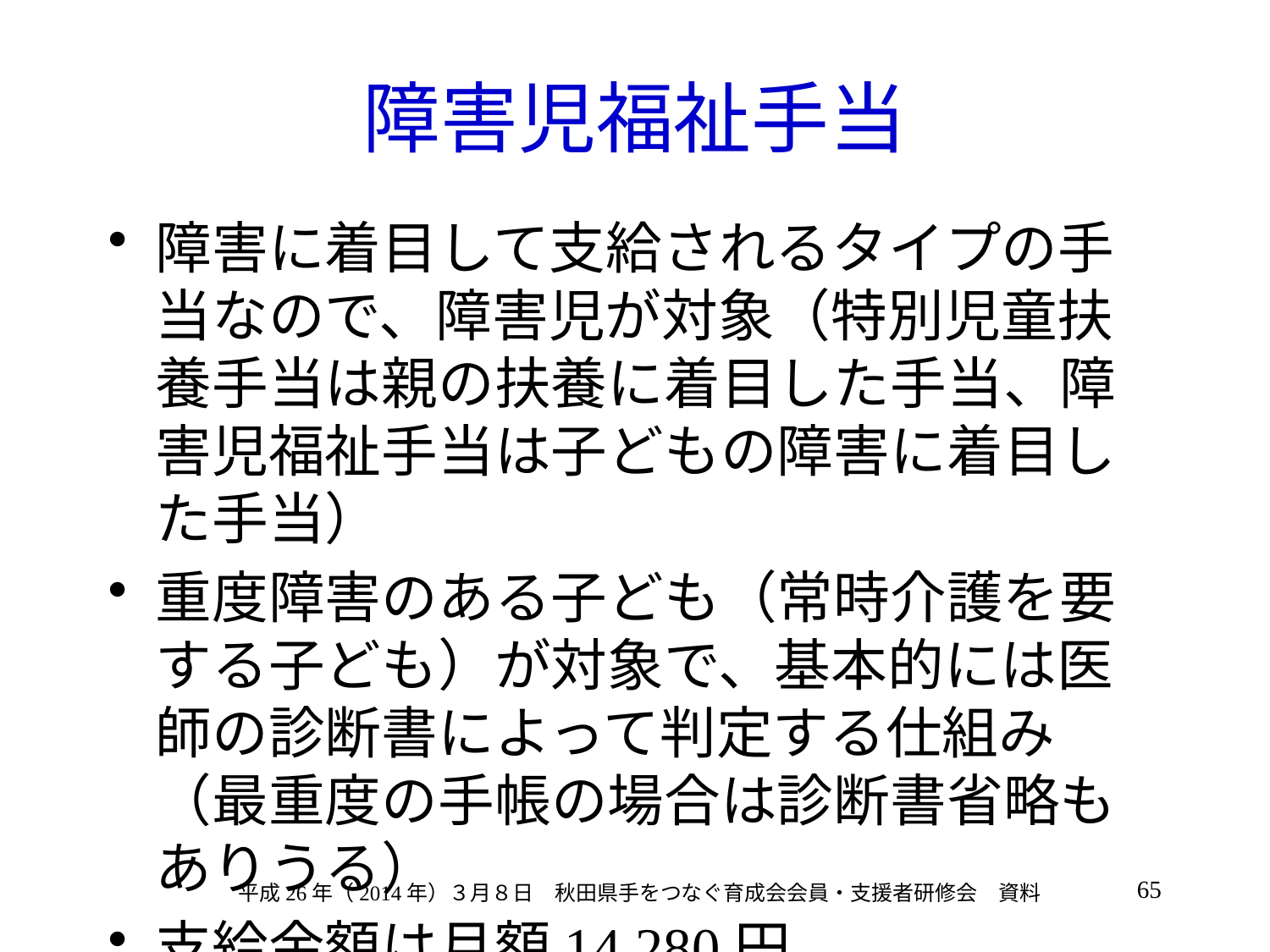

# 障害児福祉手当
障害に着目して支給されるタイプの手当なので、障害児が対象（特別児童扶養手当は親の扶養に着目した手当、障害児福祉手当は子どもの障害に着目した手当）
重度障害のある子ども（常時介護を要する子ども）が対象で、基本的には医師の診断書によって判定する仕組み（最重度の手帳の場合は診断書省略もありうる）
支給金額は月額14,280円
65